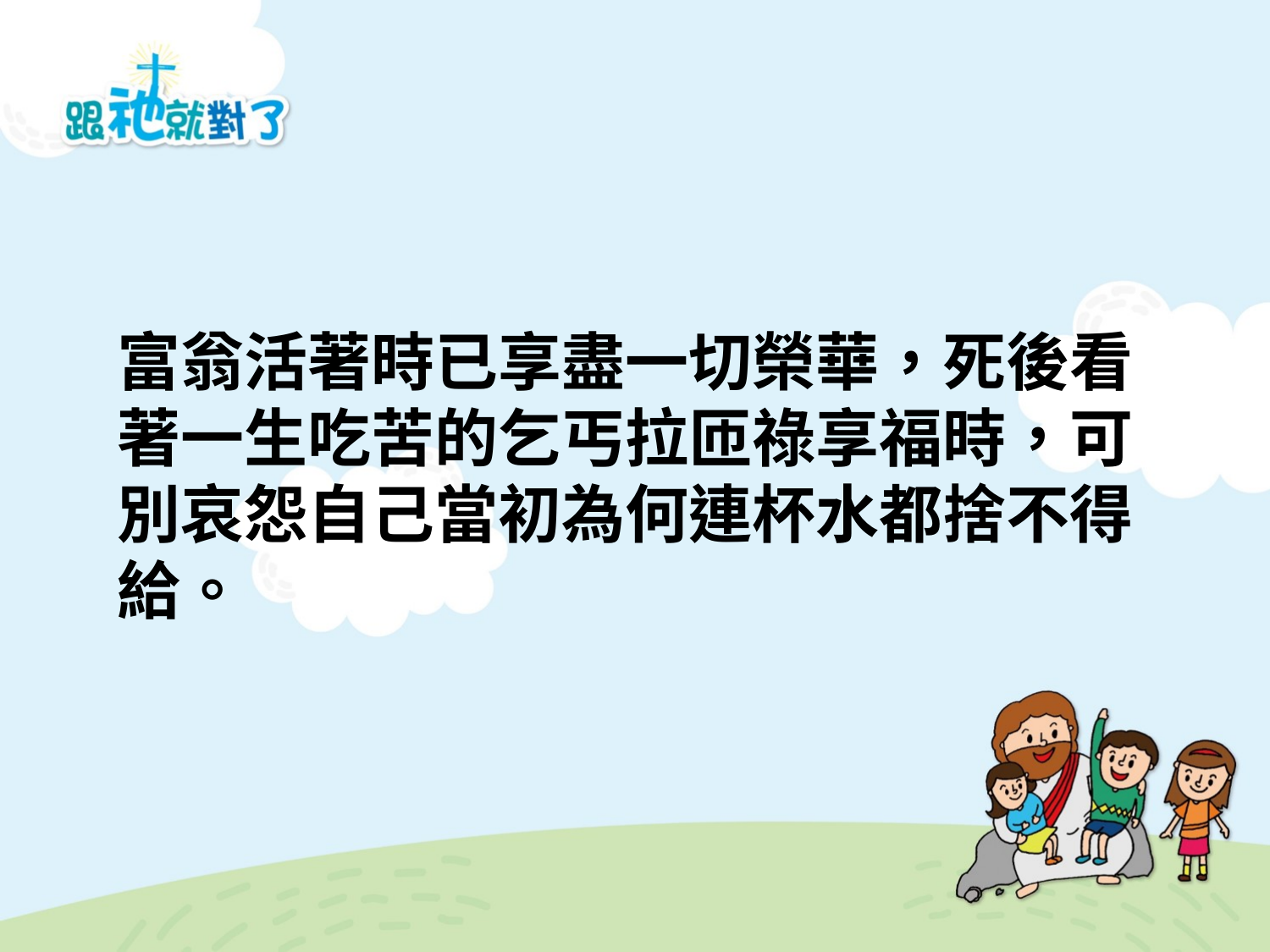

富翁活著時已享盡一切榮華，死後看著一生吃苦的乞丐拉匝祿享福時，可別哀怨自己當初為何連杯水都捨不得給。